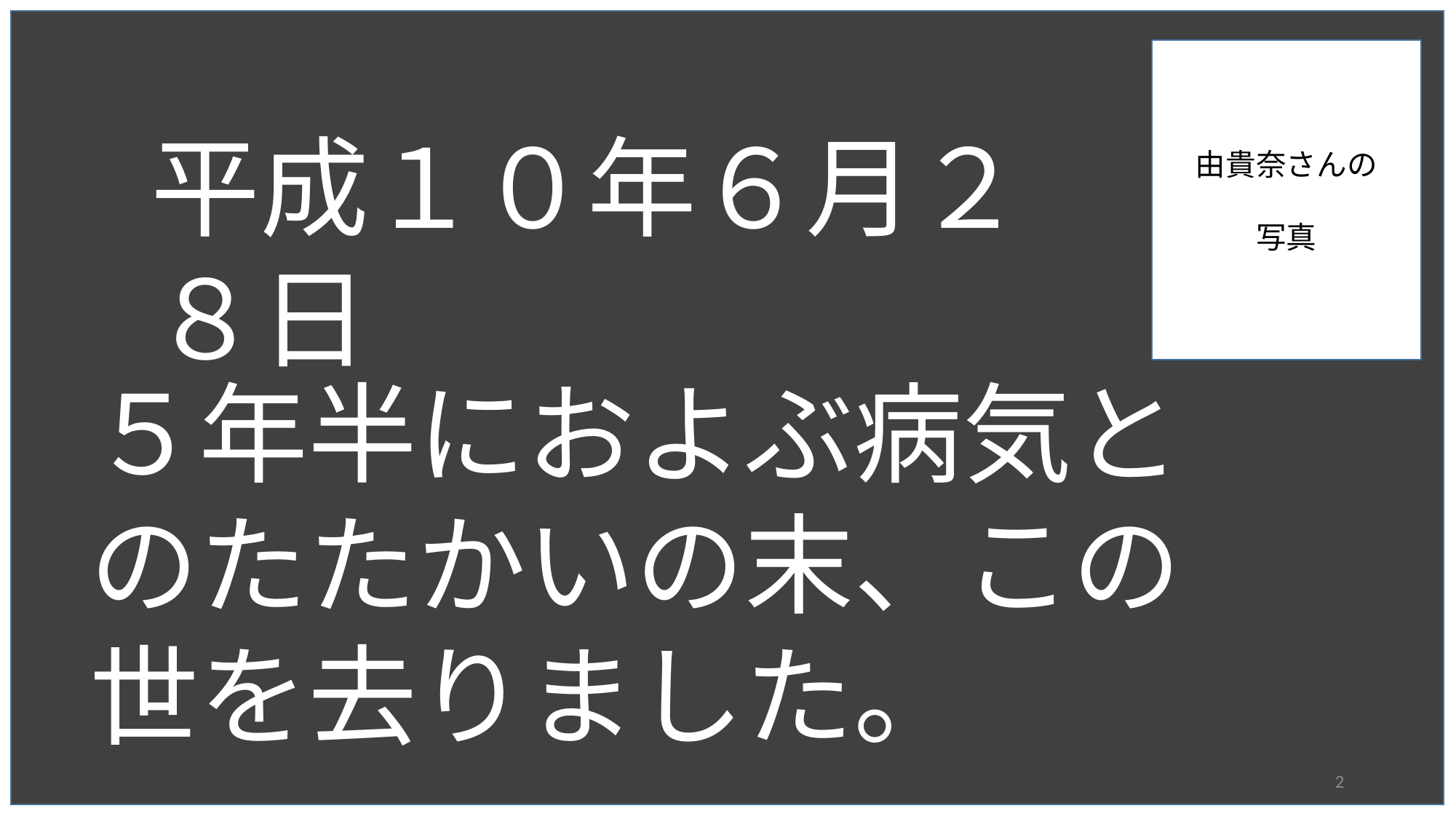

由貴奈さんの

写真
平成１０年６月２８日
５年半におよぶ病気とのたたかいの末、この世を去りました。
2